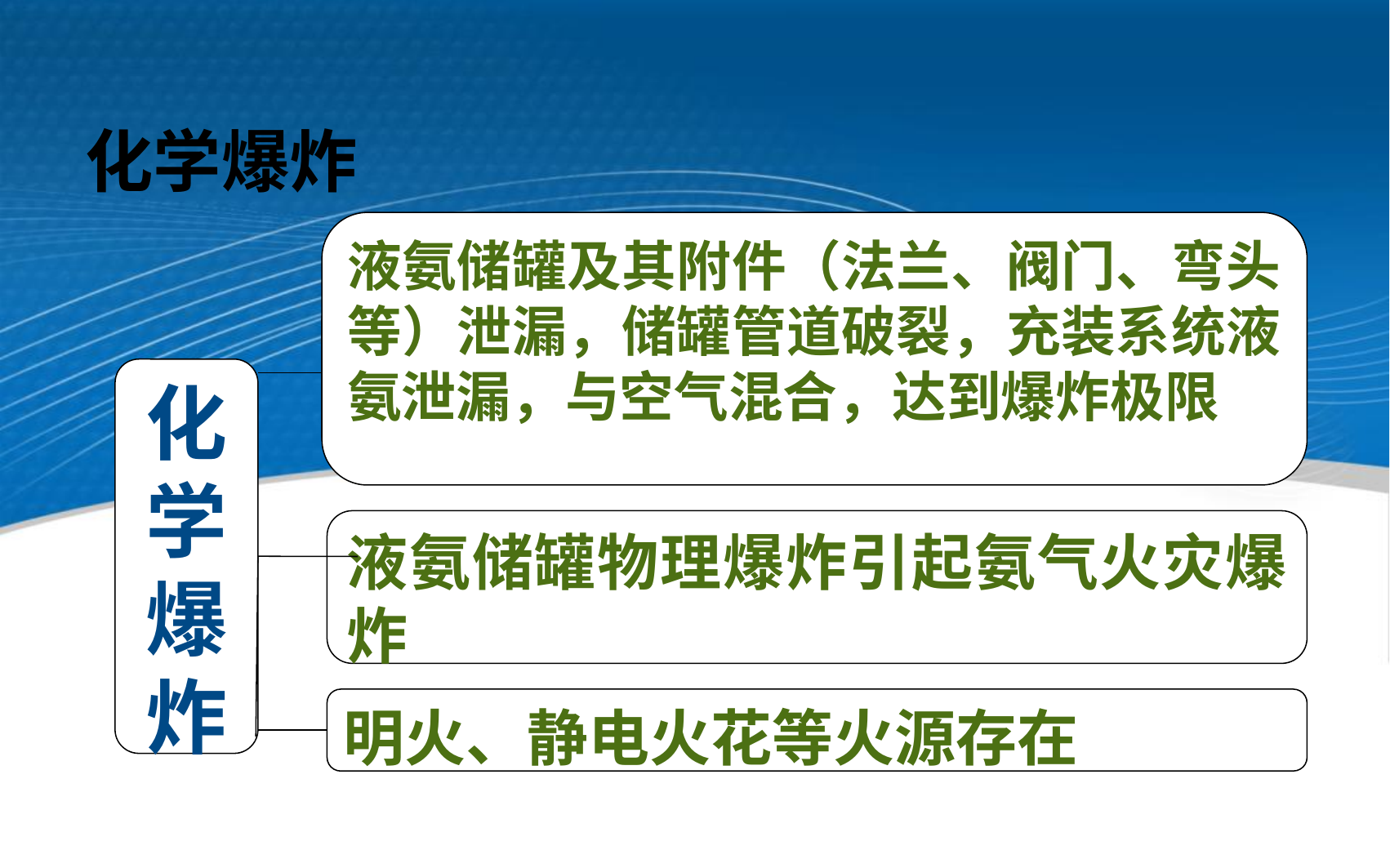

化学爆炸
液氨储罐及其附件（法兰、阀门、弯头等）泄漏，储罐管道破裂，充装系统液氨泄漏，与空气混合，达到爆炸极限
（液氨储罐及其附件（法兰、阀门、弯头等）泄漏，储罐阀门、管道破裂，充装系统泄漏）液氨泄漏，与空气混合，达到爆炸极限
化学
爆炸
液氨储罐物理爆炸引起氨气火灾爆炸
明火、静电火花等火源存在